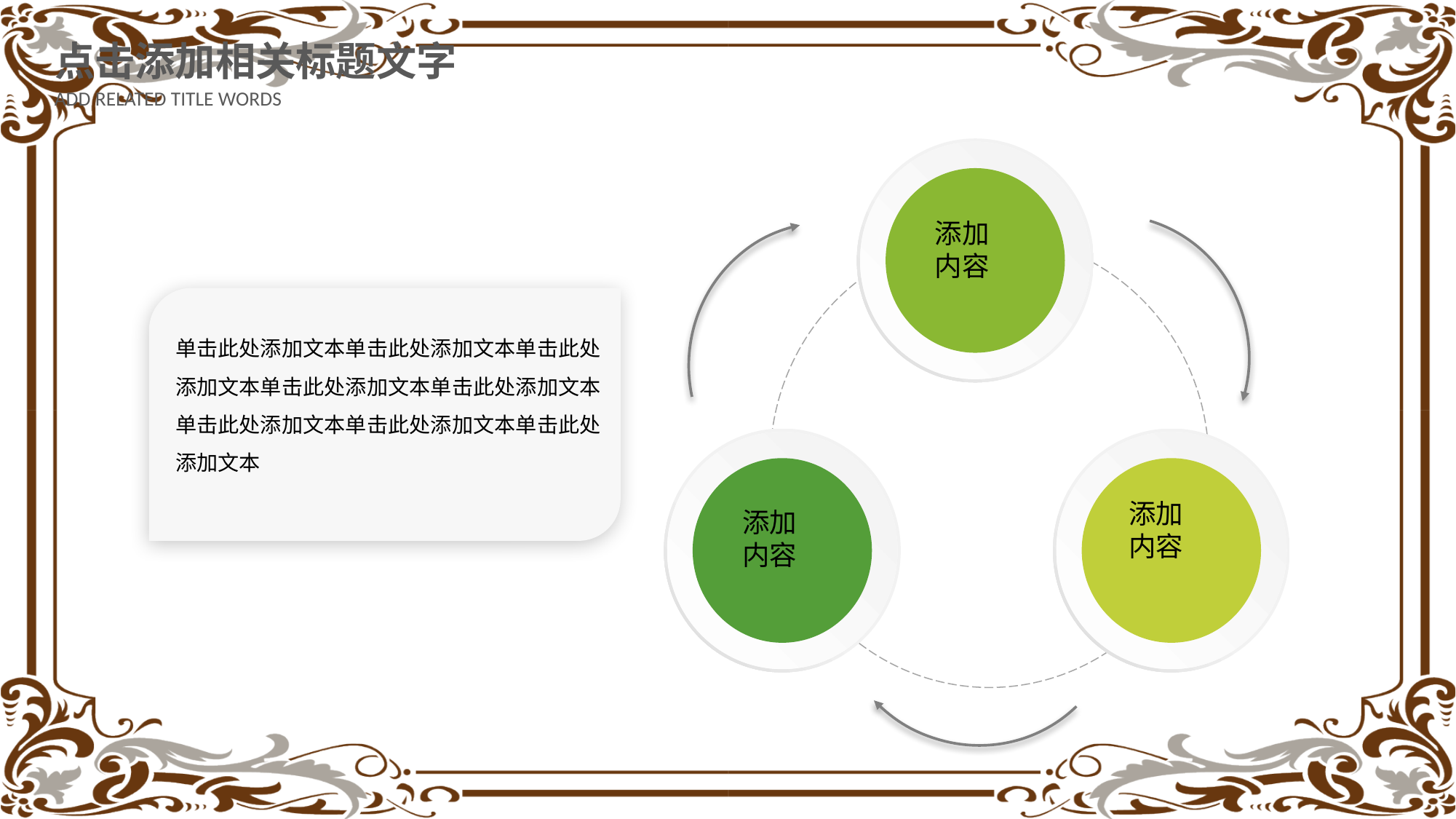

点击添加相关标题文字
ADD RELATED TITLE WORDS

添加
内容

单击此处添加文本单击此处添加文本单击此处添加文本单击此处添加文本单击此处添加文本单击此处添加文本单击此处添加文本单击此处添加文本

添加
内容

添加
内容